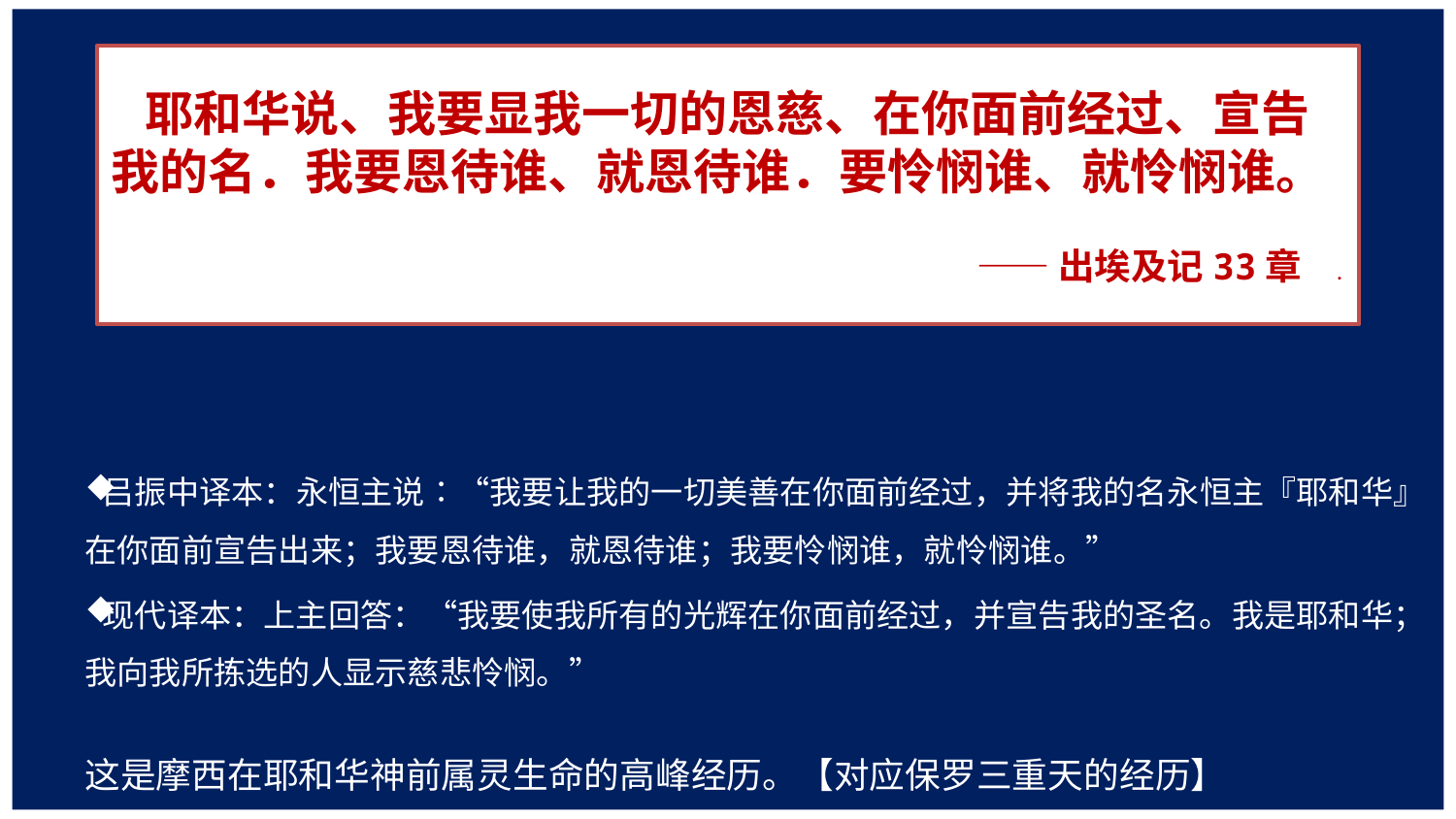

吕振中译本：永恒主说∶“我要让我的一切美善在你面前经过，并将我的名永恒主『耶和华』在你面前宣告出来；我要恩待谁，就恩待谁；我要怜悯谁，就怜悯谁。”
现代译本：上主回答：“我要使我所有的光辉在你面前经过，并宣告我的圣名。我是耶和华；我向我所拣选的人显示慈悲怜悯。”

这是摩西在耶和华神前属灵生命的高峰经历。【对应保罗三重天的经历】

  耶和华说、我要显我一切的恩慈、在你面前经过、宣告我的名．我要恩待谁、就恩待谁．要怜悯谁、就怜悯谁。

——出埃及记33章   .